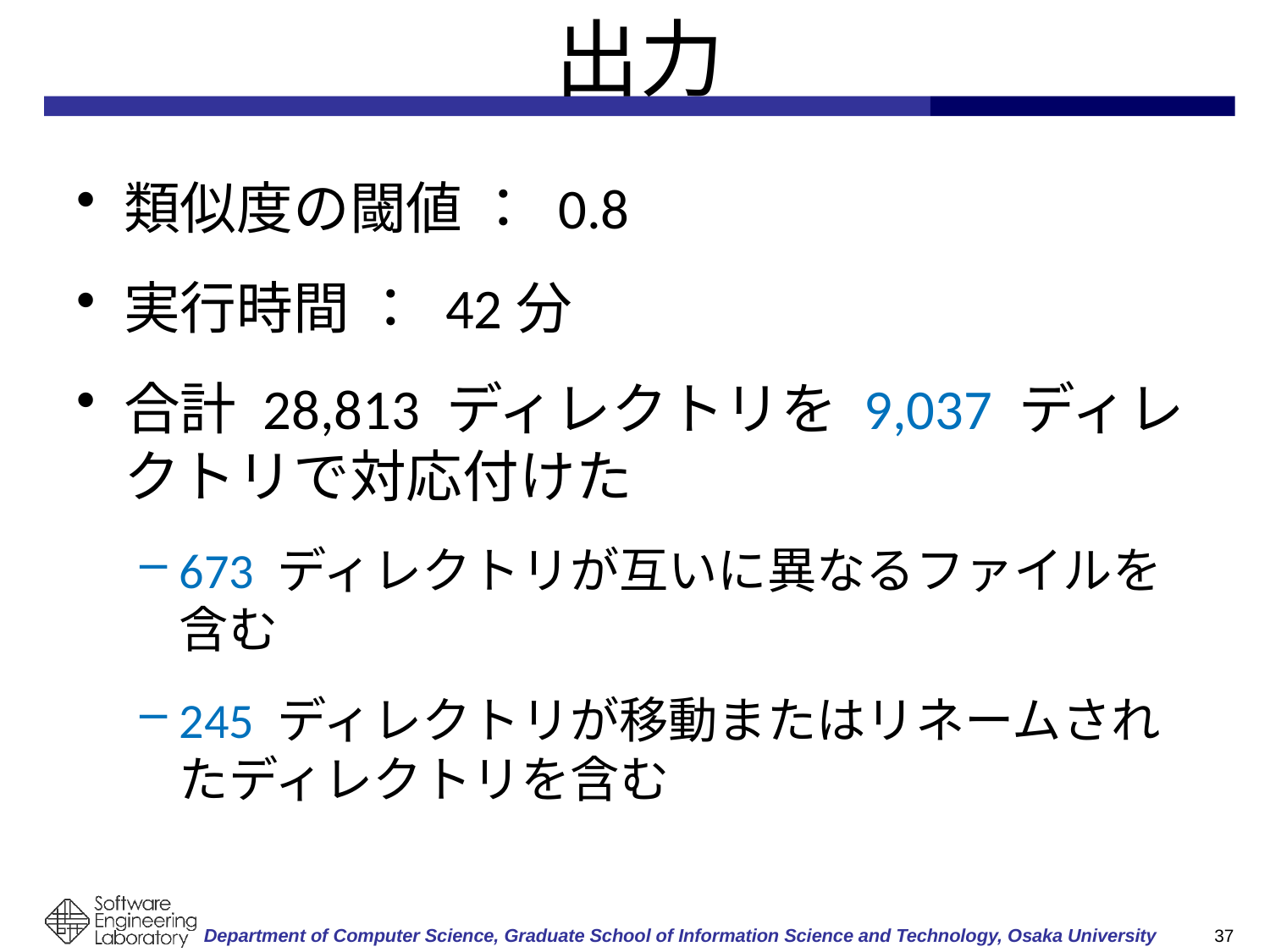

# 出力
類似度の閾値 ： 0.8
実行時間 ： 42分
合計 28,813 ディレクトリを 9,037 ディレクトリで対応付けた
673 ディレクトリが互いに異なるファイルを含む
245 ディレクトリが移動またはリネームされたディレクトリを含む
37